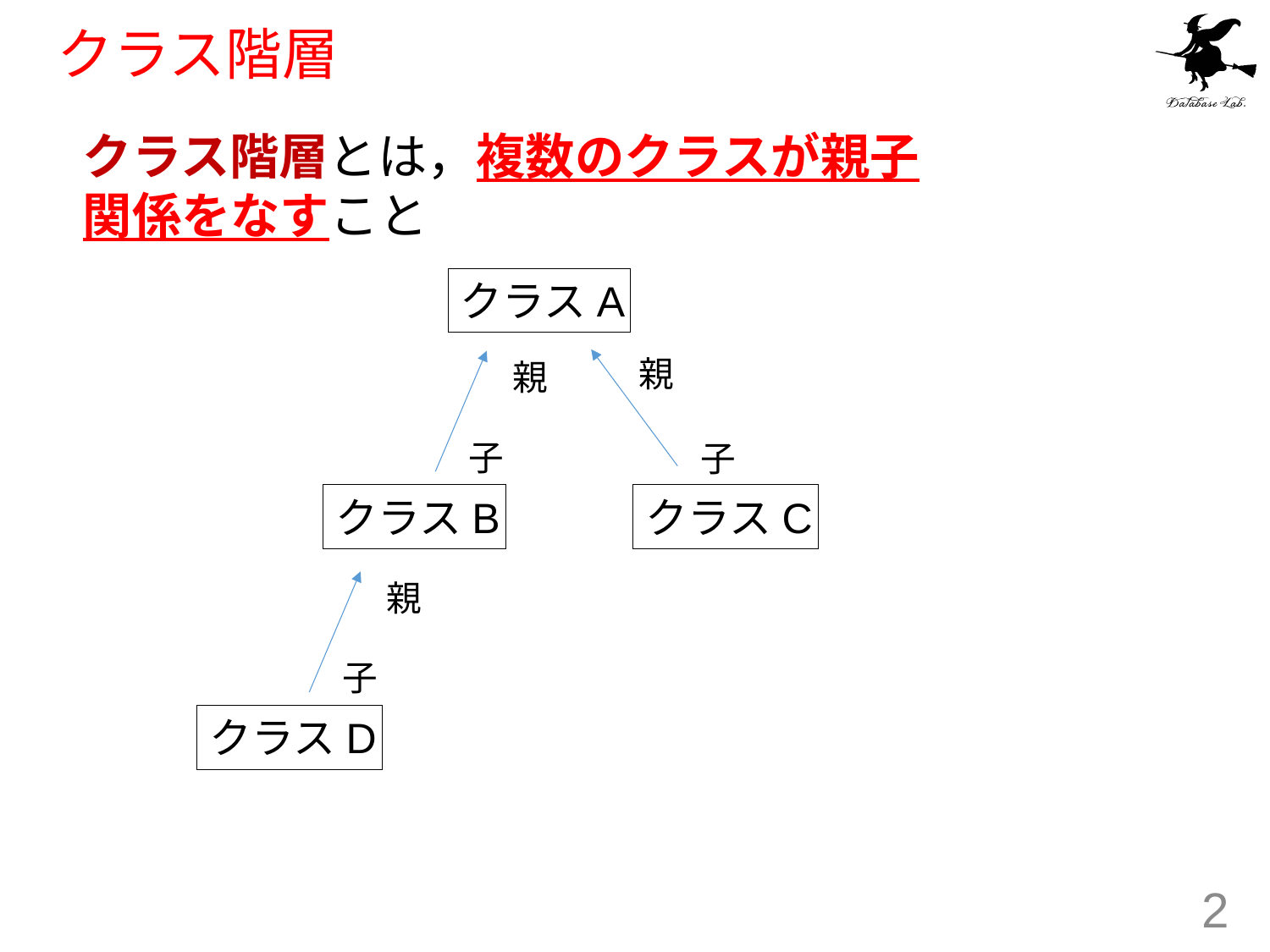

# クラス階層
クラス階層とは，複数のクラスが親子関係をなすこと
クラスA
親
親
子
子
クラスB
クラスC
親
子
クラスD
2